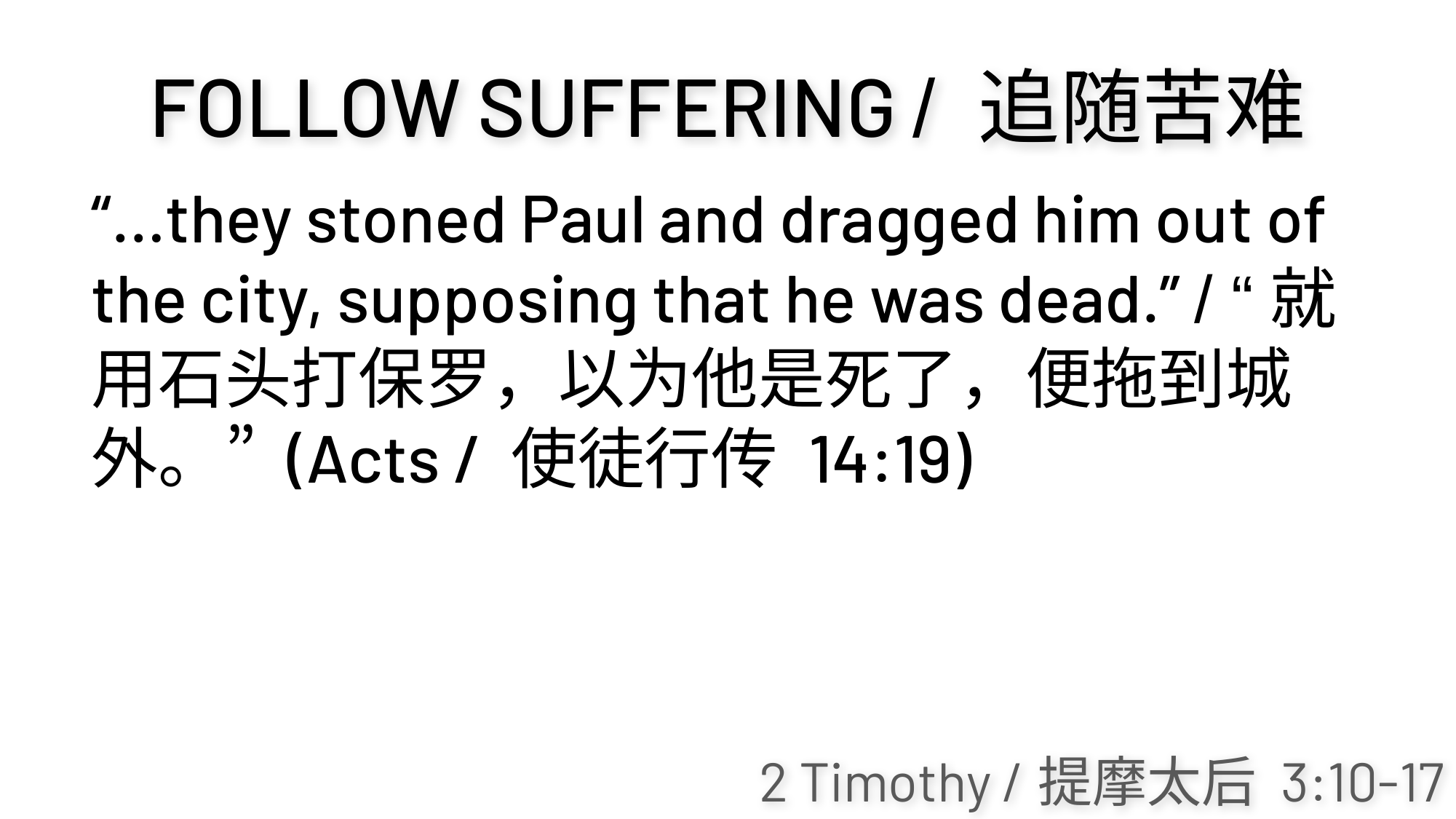

FOLLOW SUFFERING / 追随苦难
“…they stoned Paul and dragged him out of the city, supposing that he was dead.” / “就用石头打保罗，以为他是死了，便拖到城外。” (Acts / 使徒行传 14:19)
2 Timothy /提摩太后 3:10-17